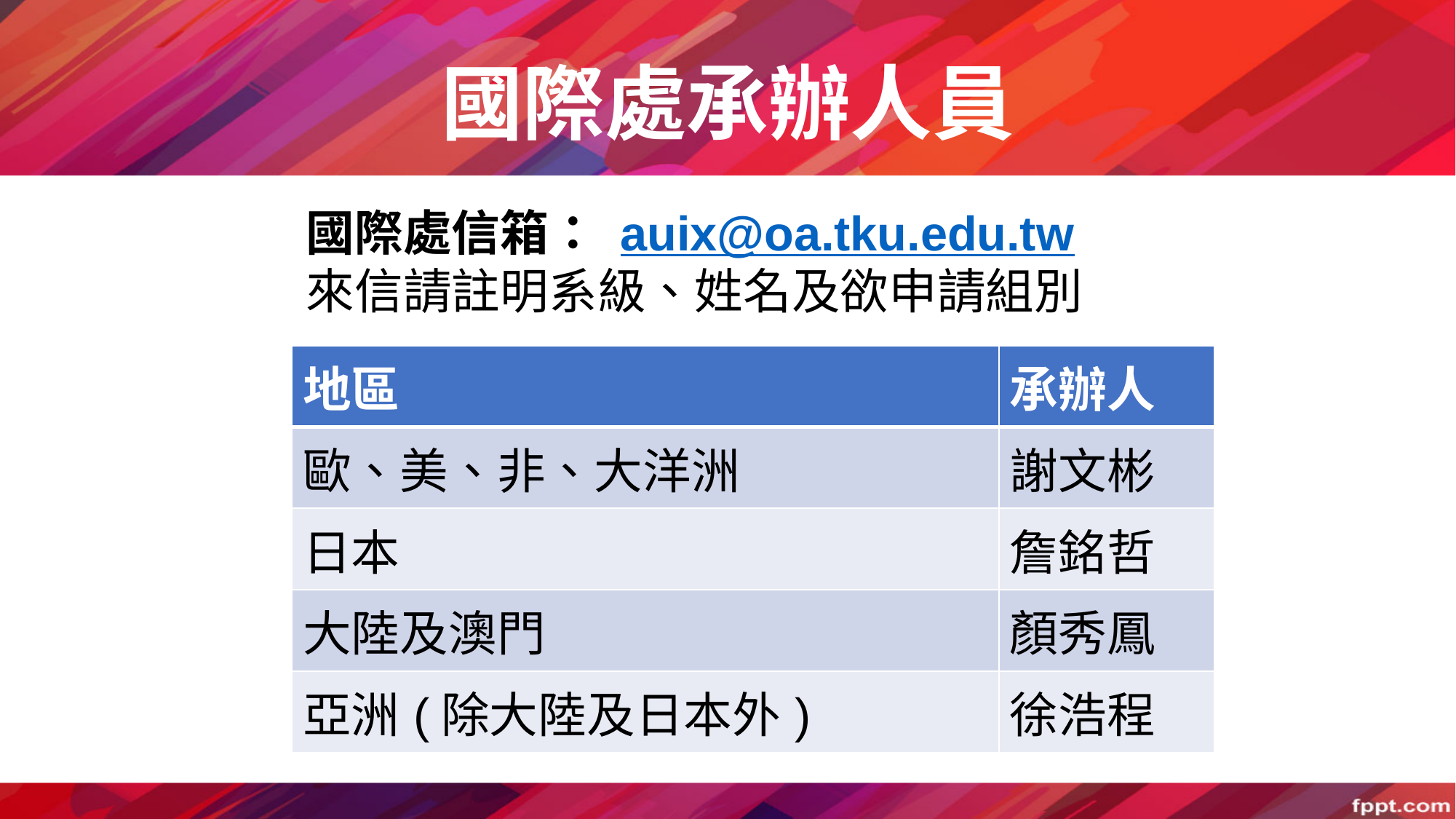

# 國際處承辦人員
國際處信箱： auix@oa.tku.edu.tw
來信請註明系級、姓名及欲申請組別
| 地區 | 承辦人 |
| --- | --- |
| 歐、美、非、大洋洲 | 謝文彬 |
| 日本 | 詹銘哲 |
| 大陸及澳門 | 顏秀鳳 |
| 亞洲(除大陸及日本外) | 徐浩程 |